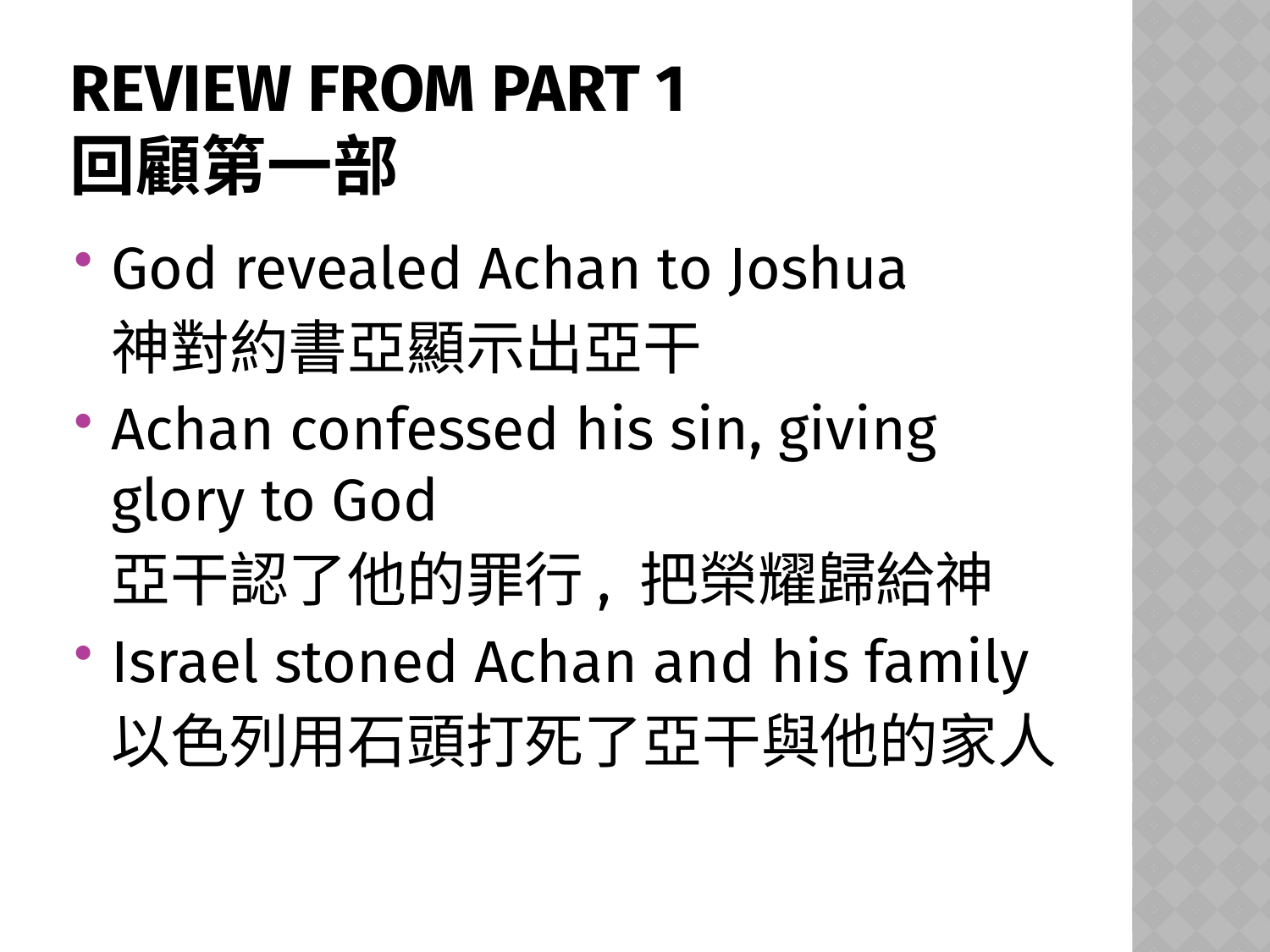

# Review from Part 1 回顧第一部
God revealed Achan to Joshua
	神對約書亞顯示出亞干
Achan confessed his sin, giving glory to God
	亞干認了他的罪行, 把榮耀歸給神
Israel stoned Achan and his family
	以色列用石頭打死了亞干與他的家人